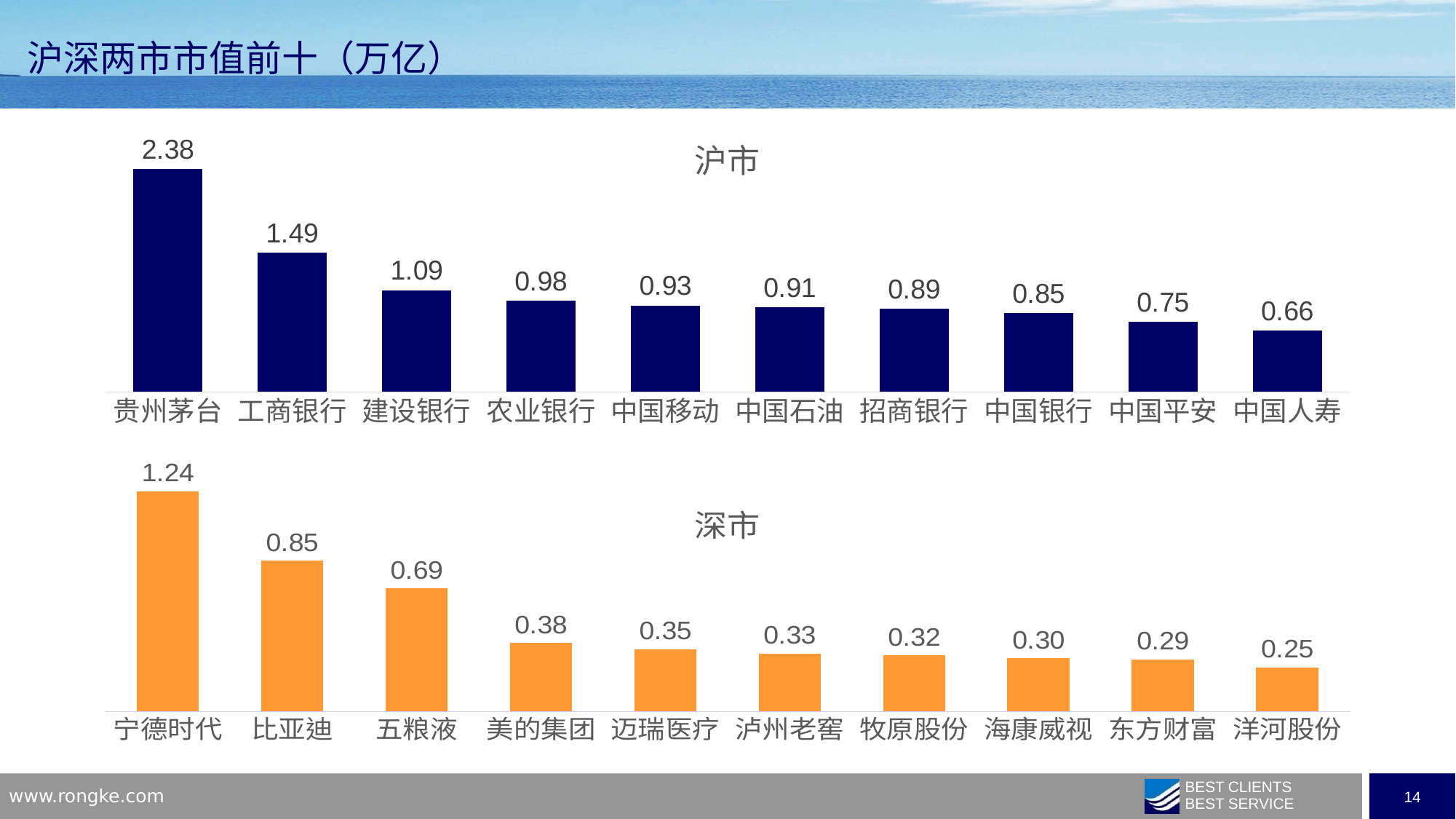

沪深两市市值前十（万亿）

### Chart: 沪市

| Category | 系列 1 |
|---|---|
| 贵州茅台 | 2.38481615 |
| 工商银行 | 1.49033806 |
| 建设银行 | 1.08819061 |
| 农业银行 | 0.97824041 |
| 中国移动 | 0.9252305700000001 |
| 中国石油 | 0.9081534 |
| 招商银行 | 0.8906806200000001 |
| 中国银行 | 0.8453711199999999 |
| 中国平安 | 0.7518623999999999 |
| 中国人寿 | 0.65501694 |

### Chart: 深市

| Category | 系列 1 |
|---|---|
| 宁德时代 | 1.24129287 |
| 比亚迪 | 0.8502563099999999 |
| 五粮液 | 0.69247887 |
| 美的集团 | 0.38475124 |
| 迈瑞医疗 | 0.35100178 |
| 泸州老窖 | 0.32699287 |
| 牧原股份 | 0.31719779 |
| 海康威视 | 0.30129669 |
| 东方财富 | 0.29401511999999996 |
| 洋河股份 | 0.24895441999999998 |